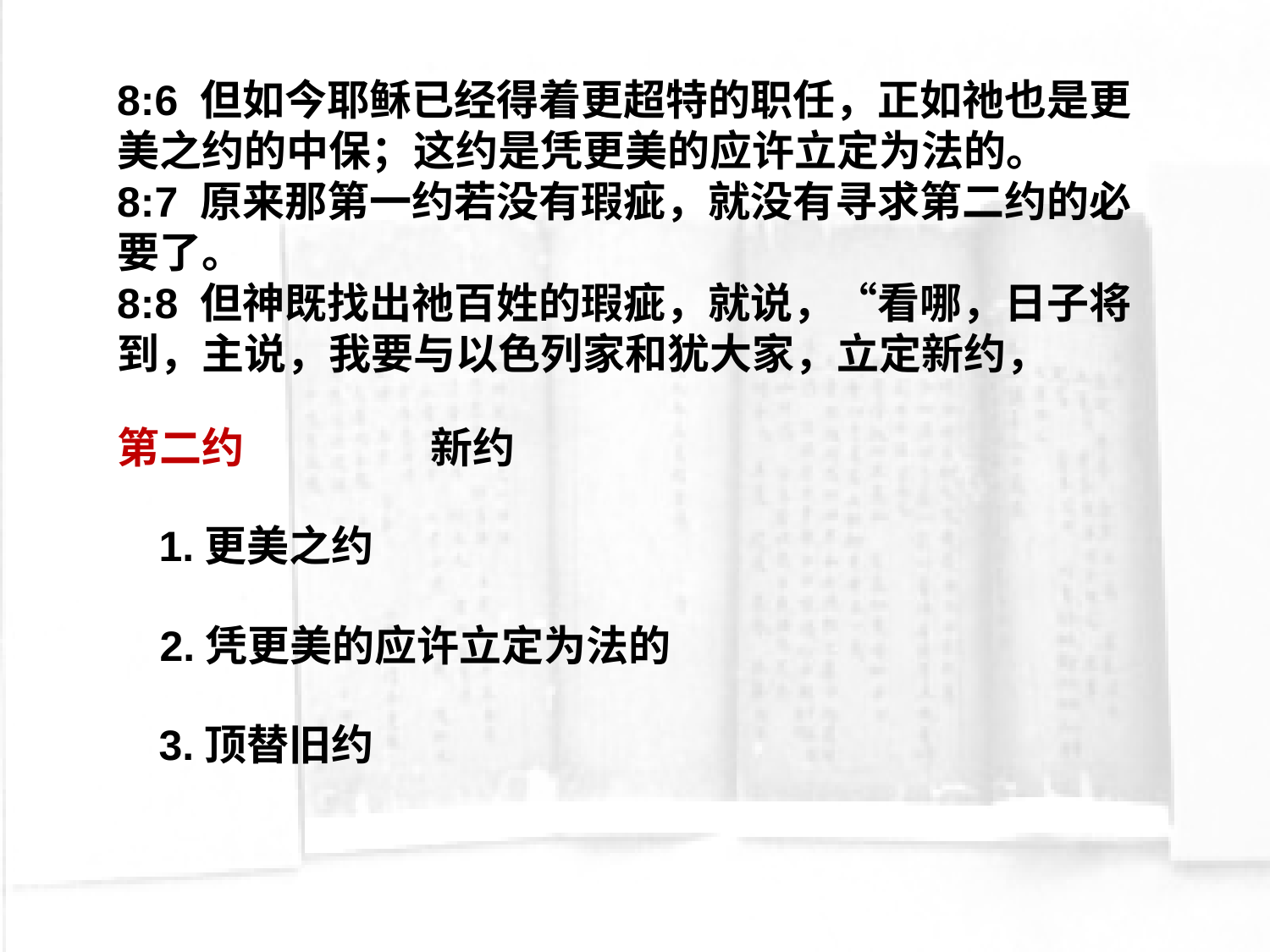

8:6 但如今耶稣已经得着更超特的职任，正如祂也是更美之约的中保；这约是凭更美的应许立定为法的。
8:7 原来那第一约若没有瑕疵，就没有寻求第二约的必要了。
8:8 但神既找出祂百姓的瑕疵，就说，“看哪，日子将到，主说，我要与以色列家和犹大家，立定新约，
第二约
新约
1.更美之约
2.凭更美的应许立定为法的
3.顶替旧约